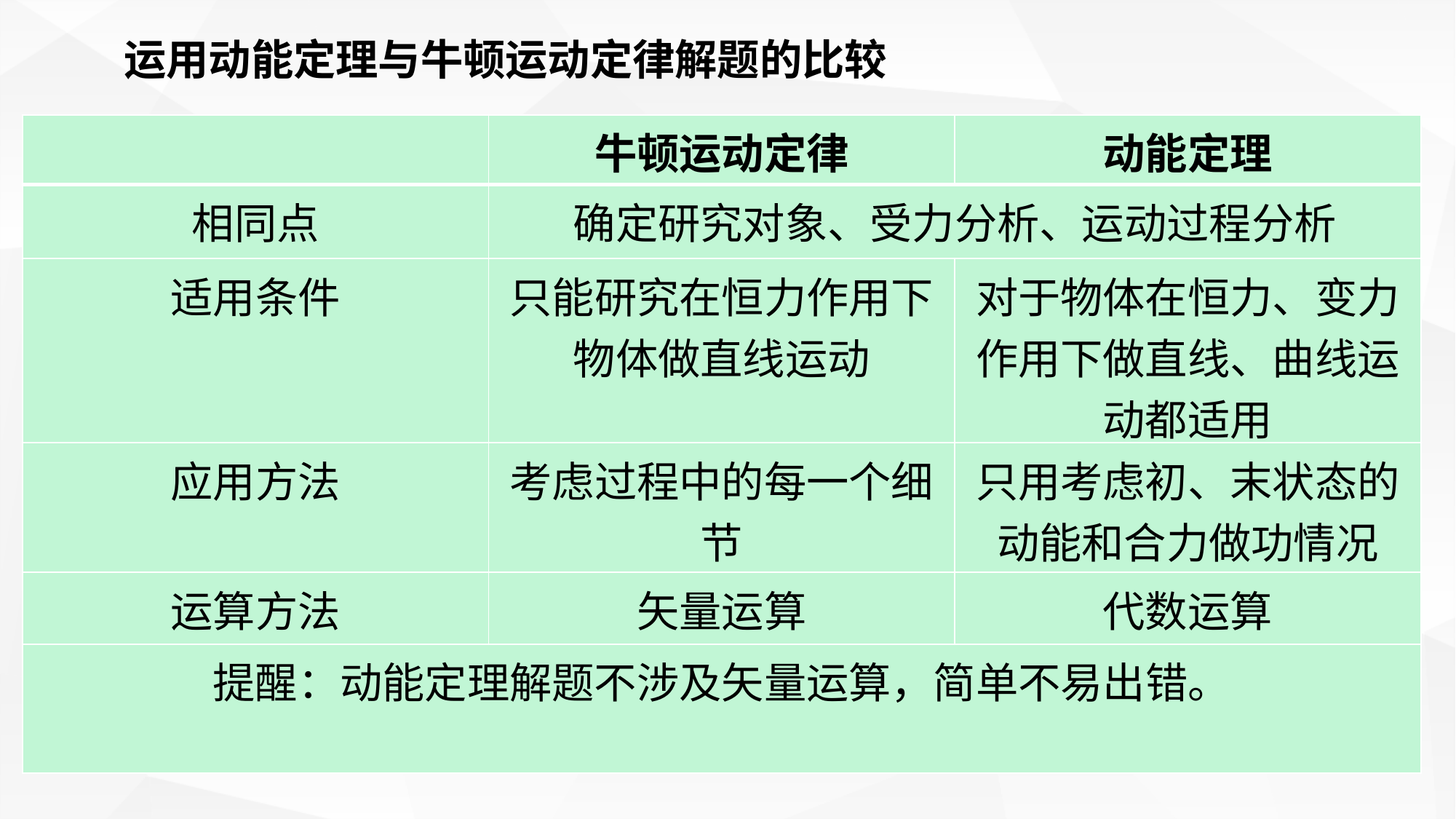

运用动能定理与牛顿运动定律解题的比较
|  | 牛顿运动定律 | 动能定理 |
| --- | --- | --- |
| 相同点 | 确定研究对象、受力分析、运动过程分析 |  |
| 适用条件 | 只能研究在恒力作用下物体做直线运动 | 对于物体在恒力、变力作用下做直线、曲线运动都适用 |
| 应用方法 | 考虑过程中的每一个细节 | 只用考虑初、末状态的动能和合力做功情况 |
| 运算方法 | 矢量运算 | 代数运算 |
| 提醒：动能定理解题不涉及矢量运算，简单不易出错。 |  |  |